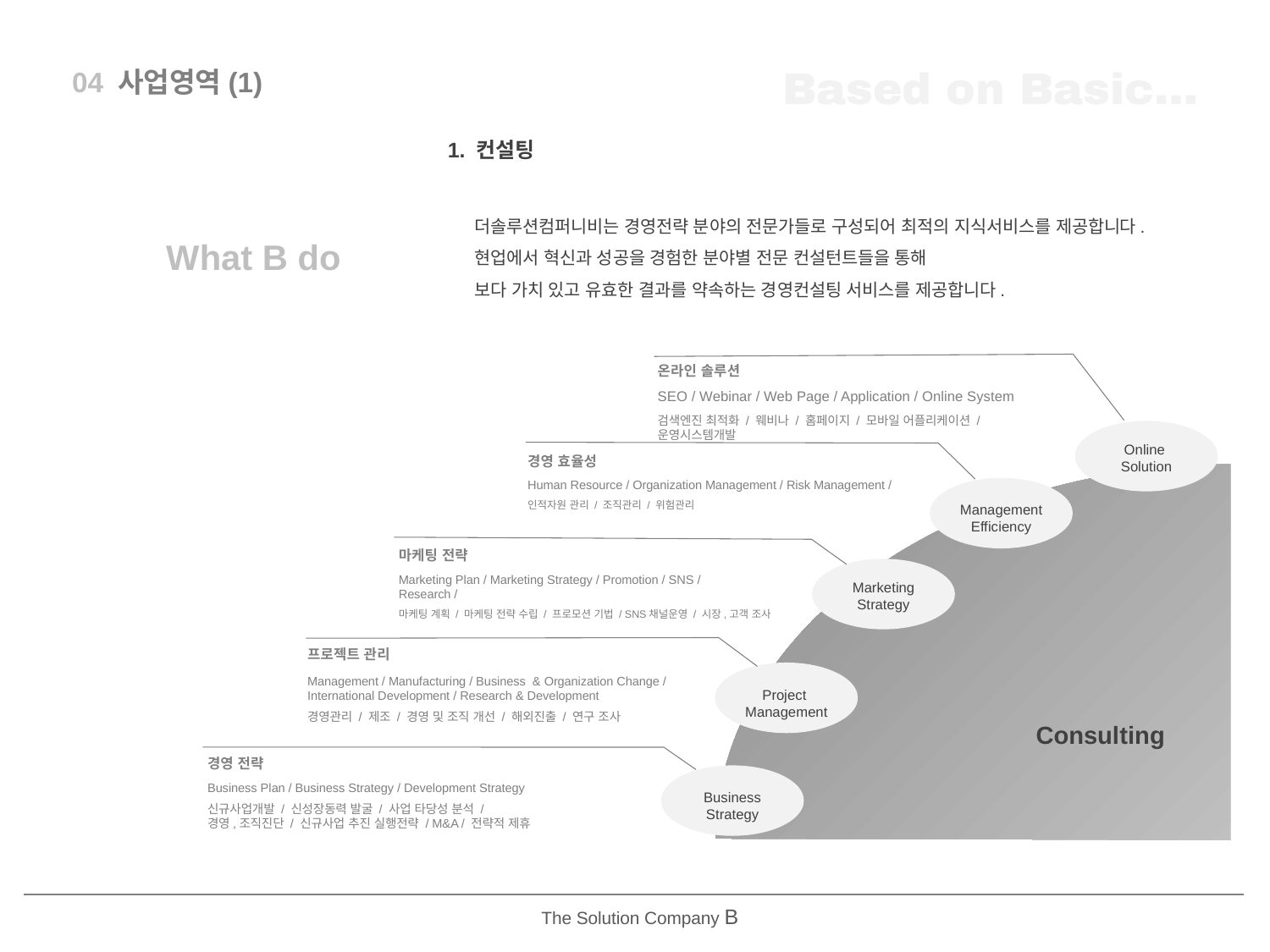

Based on Basic…
04 사업영역(1)
1. 컨설팅
더솔루션컴퍼니비는 경영전략 분야의 전문가들로 구성되어 최적의 지식서비스를 제공합니다.
현업에서 혁신과 성공을 경험한 분야별 전문 컨설턴트들을 통해
보다 가치 있고 유효한 결과를 약속하는 경영컨설팅 서비스를 제공합니다.
What B do
온라인 솔루션

SEO / Webinar / Web Page / Application / Online System

검색엔진 최적화 / 웨비나 / 홈페이지 / 모바일 어플리케이션 / 운영시스템개발

Online
Solution
경영 효율성

Human Resource / Organization Management / Risk Management /

인적자원 관리 / 조직관리 / 위험관리

Management
Efficiency
마케팅 전략

Marketing Plan / Marketing Strategy / Promotion / SNS /
Research /

마케팅 계획 / 마케팅 전략 수립 / 프로모션 기법 / SNS채널운영 / 시장,고객 조사

Marketing
Strategy
프로젝트 관리

Management / Manufacturing / Business  & Organization Change /
International Development / Research & Development

경영관리 / 제조 / 경영 및 조직 개선 / 해외진출 / 연구 조사

Project
Management

Consulting
경영 전략

Business Plan / Business Strategy / Development Strategy

신규사업개발 / 신성장동력 발굴 / 사업 타당성 분석 /
경영,조직진단 / 신규사업 추진 실행전략 / M&A / 전략적 제휴

Business
Strategy